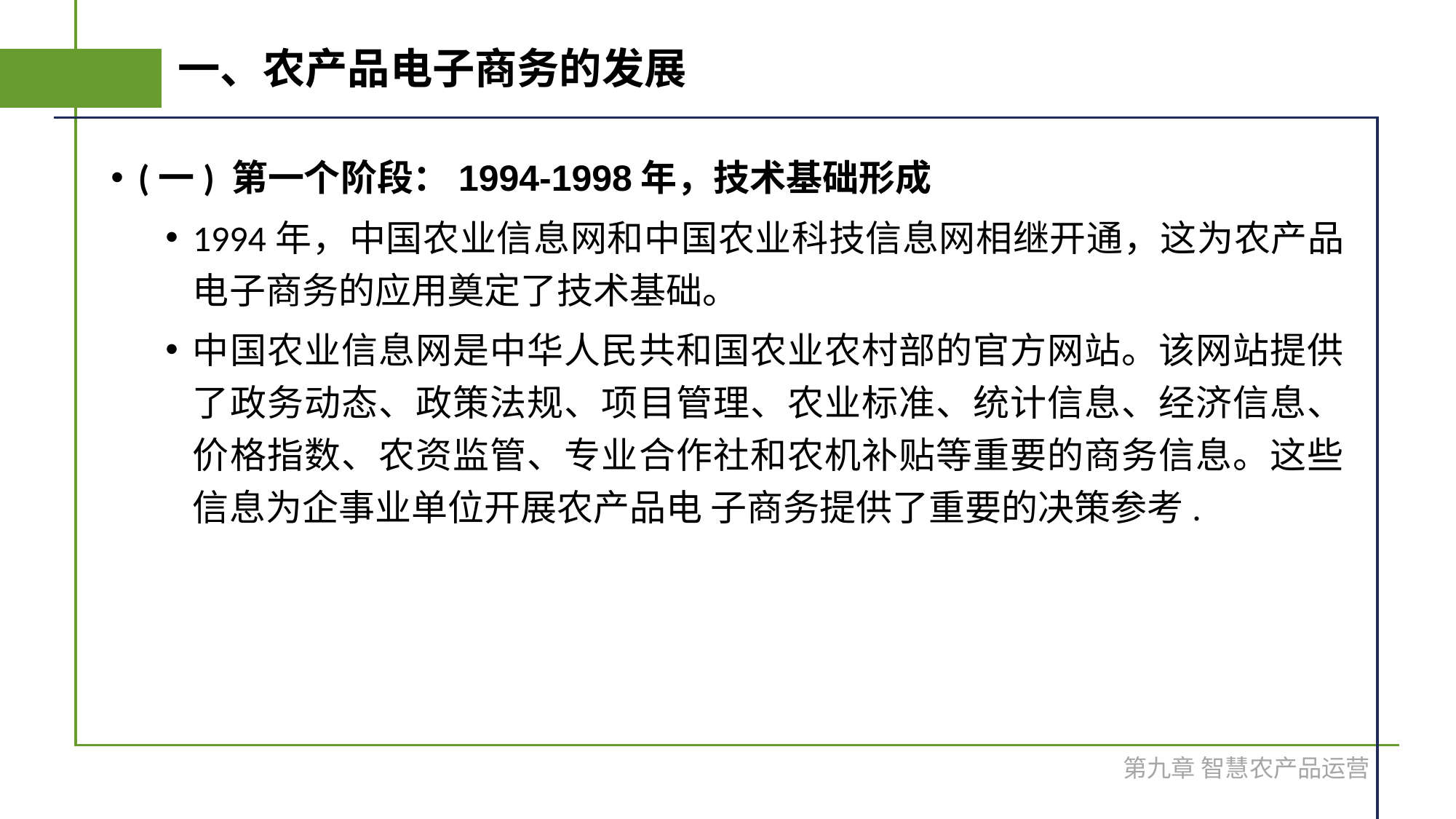

# 一、农产品电子商务的发展
(一) 第一个阶段：1994-1998年，技术基础形成
1994年，中国农业信息网和中国农业科技信息网相继开通，这为农产品电子商务的应用奠定了技术基础。
中国农业信息网是中华人民共和国农业农村部的官方网站。该网站提供了政务动态、政策法规、项目管理、农业标准、统计信息、经济信息、价格指数、农资监管、专业合作社和农机补贴等重要的商务信息。这些信息为企事业单位开展农产品电 子商务提供了重要的决策参考.
第九章 智慧农产品运营